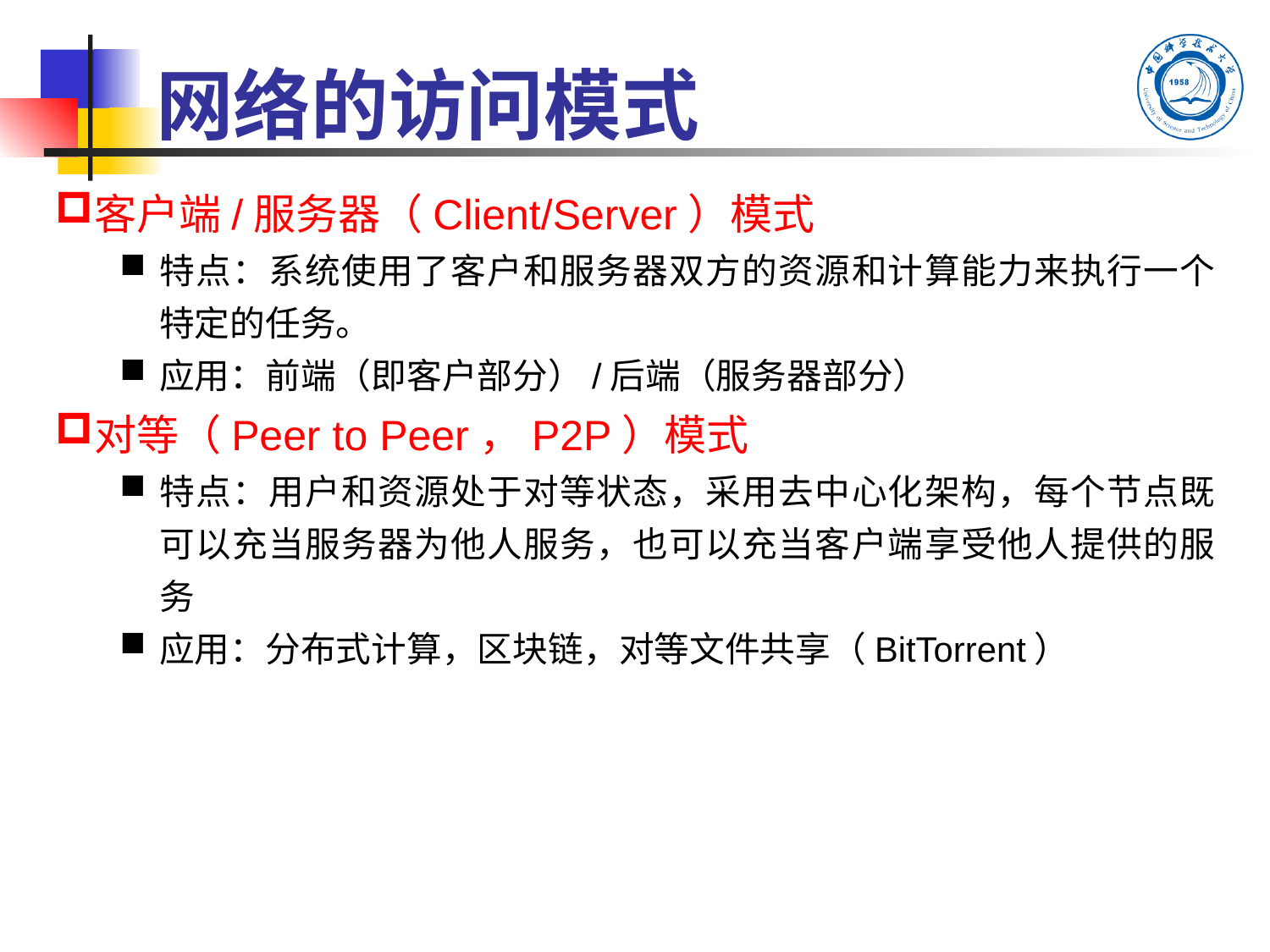

# 网络的访问模式
客户端/服务器（Client/Server）模式
特点：系统使用了客户和服务器双方的资源和计算能力来执行一个特定的任务。
应用：前端（即客户部分）/后端（服务器部分）
对等（Peer to Peer，P2P）模式
特点：用户和资源处于对等状态，采用去中心化架构，每个节点既可以充当服务器为他人服务，也可以充当客户端享受他人提供的服务
应用：分布式计算，区块链，对等文件共享（BitTorrent）